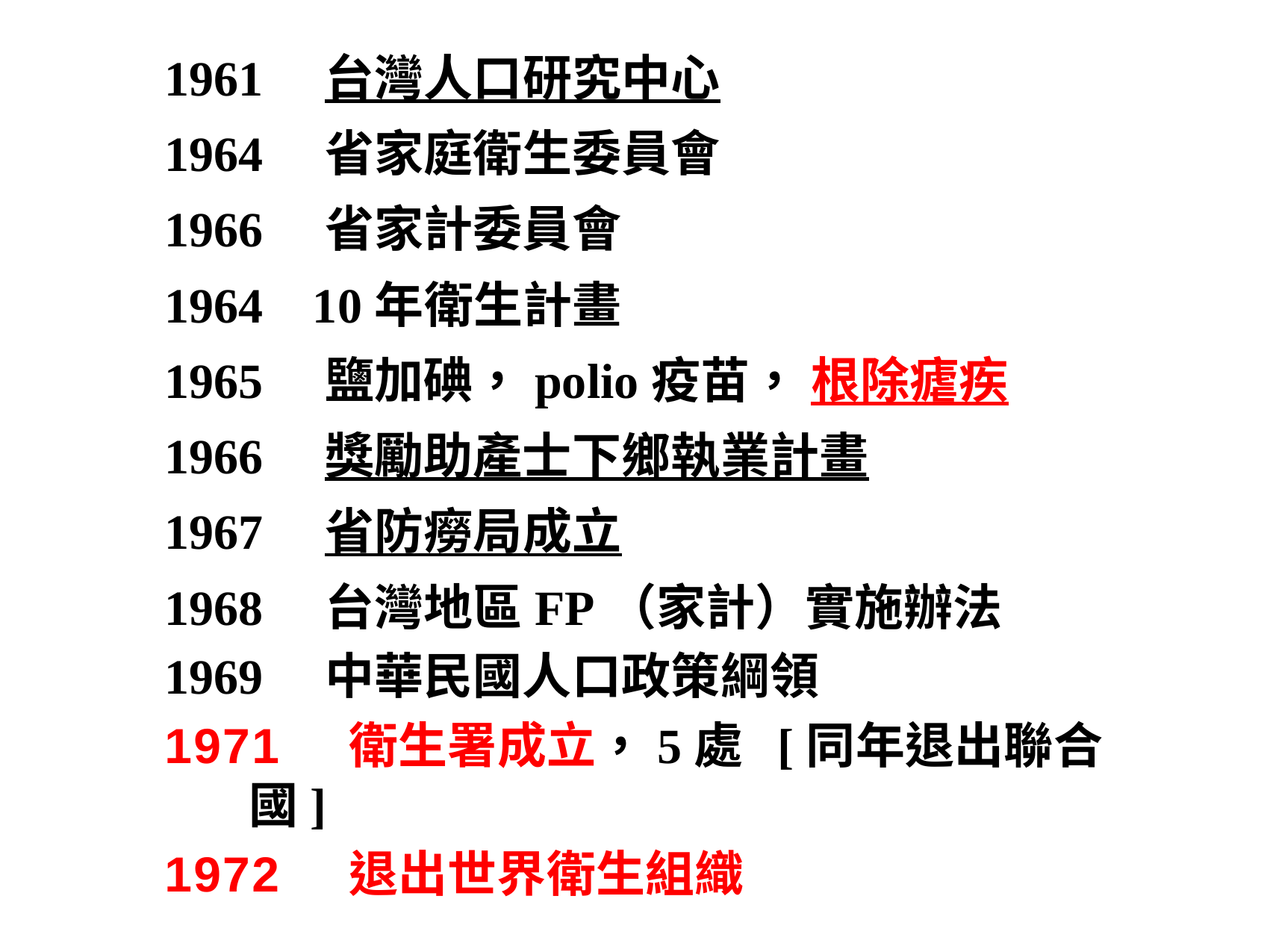

1961    台灣人口研究中心
1964    省家庭衛生委員會
1966    省家計委員會
1964    10年衛生計畫
1965    鹽加碘，polio疫苗， 根除瘧疾
1966    獎勵助產士下鄉執業計畫
1967    省防癆局成立
1968    台灣地區FP（家計）實施辦法
1969    中華民國人口政策綱領
     衛生署成立，5處  [同年退出聯合國]
     退出世界衛生組織
42